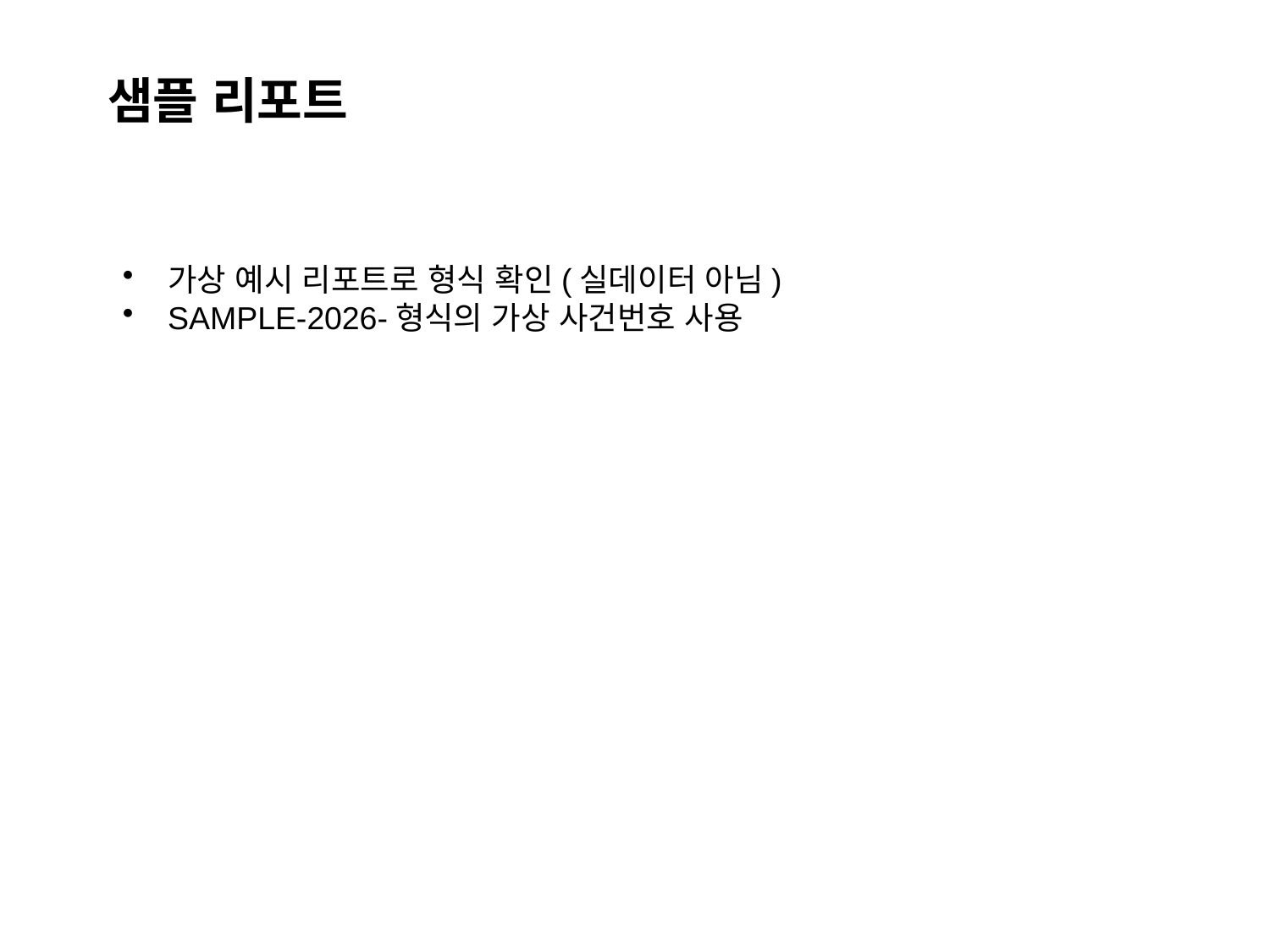

# 샘플 리포트
가상 예시 리포트로 형식 확인(실데이터 아님)
SAMPLE-2026-형식의 가상 사건번호 사용